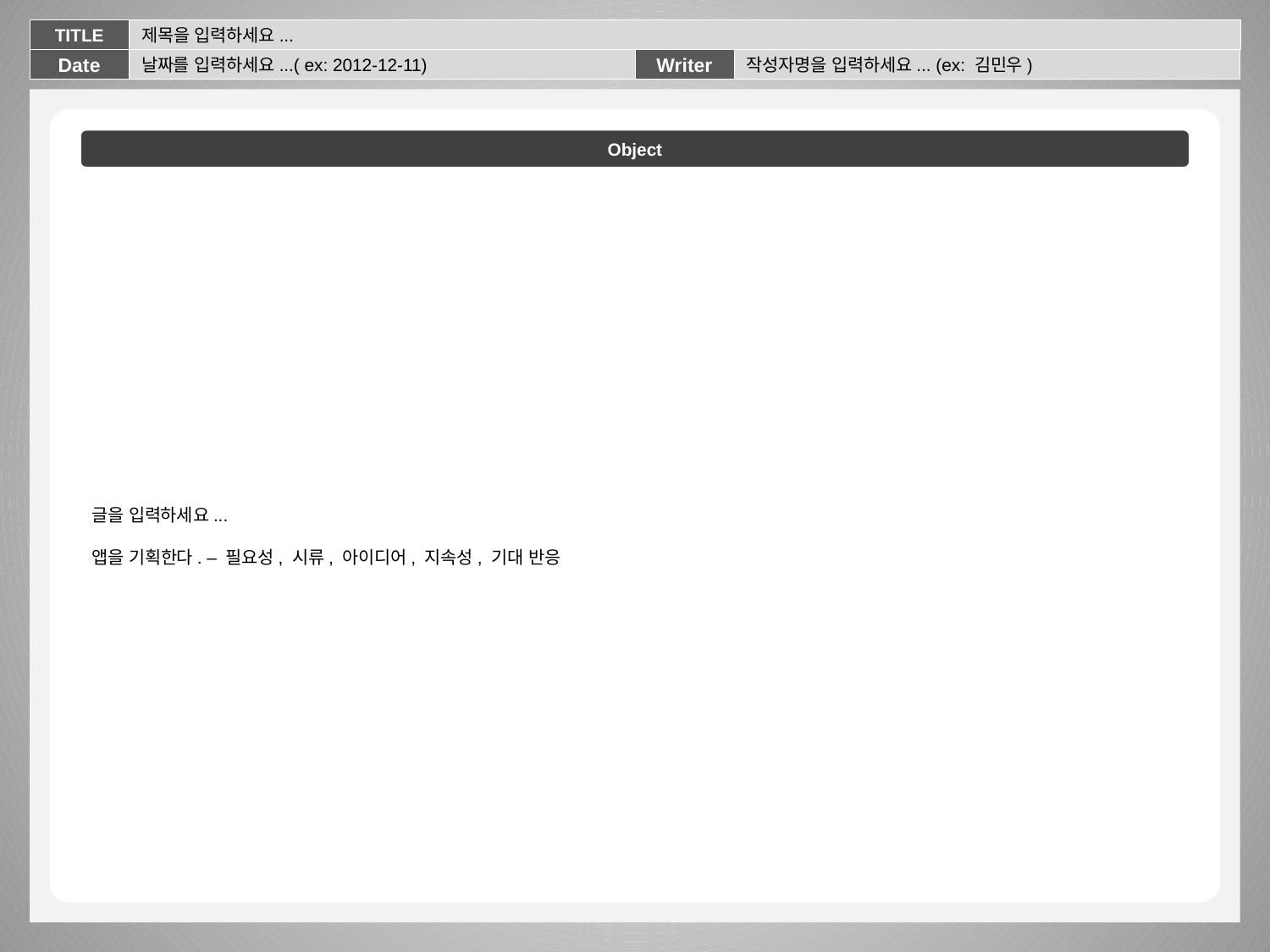

TITLE
제목을 입력하세요...
Date
날짜를 입력하세요...( ex: 2012-12-11)
Writer
작성자명을 입력하세요... (ex: 김민우)

Object
글을 입력하세요...

앱을 기획한다. – 필요성, 시류, 아이디어, 지속성, 기대 반응